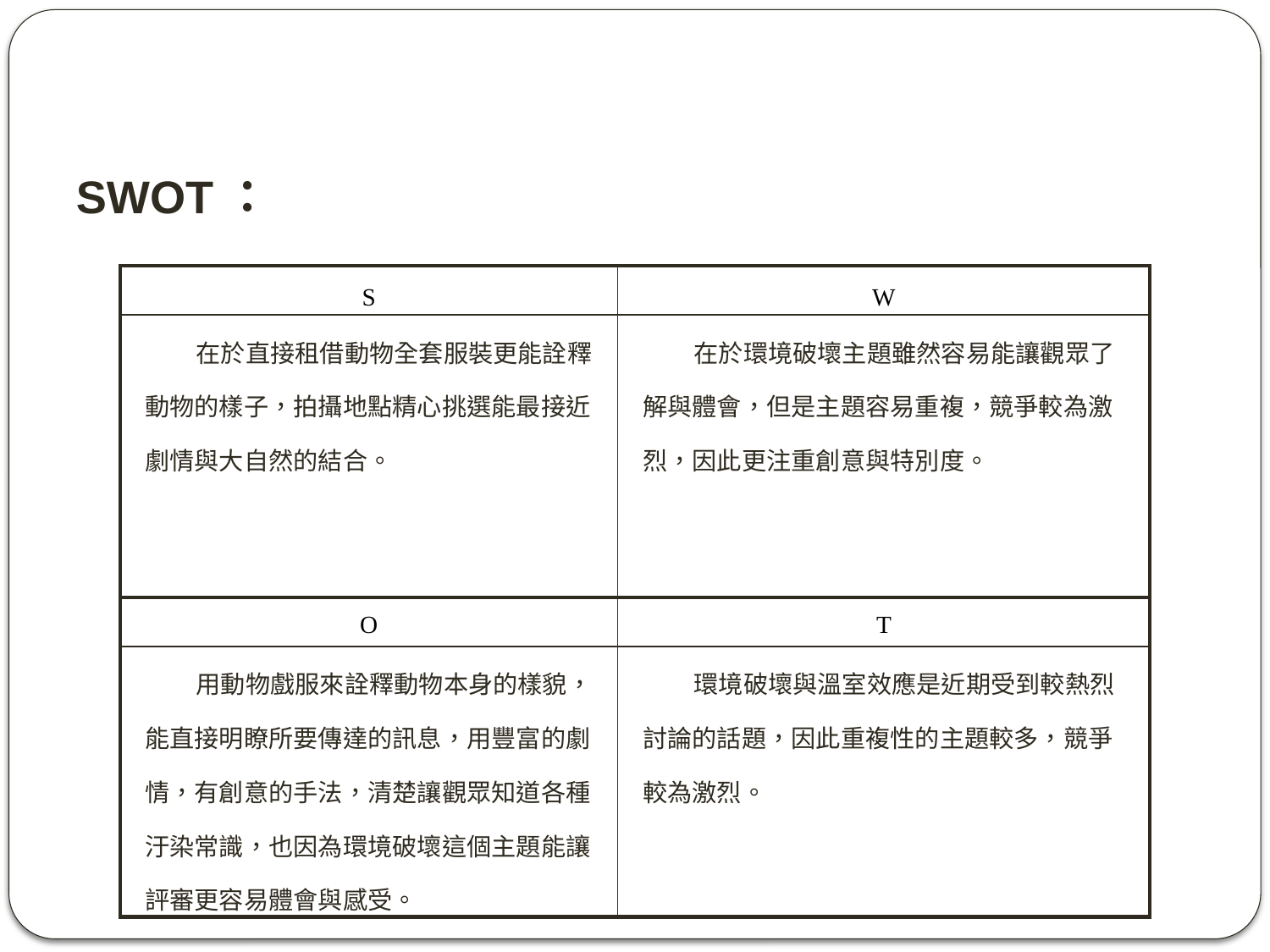

SWOT：

| S | W |
| --- | --- |
| 在於直接租借動物全套服裝更能詮釋動物的樣子，拍攝地點精心挑選能最接近劇情與大自然的結合。 | 在於環境破壞主題雖然容易能讓觀眾了解與體會，但是主題容易重複，競爭較為激烈，因此更注重創意與特別度。 |
| O | T |
| 用動物戲服來詮釋動物本身的樣貌，能直接明瞭所要傳達的訊息，用豐富的劇情，有創意的手法，清楚讓觀眾知道各種汙染常識，也因為環境破壞這個主題能讓評審更容易體會與感受。 | 環境破壞與溫室效應是近期受到較熱烈討論的話題，因此重複性的主題較多，競爭較為激烈。 |